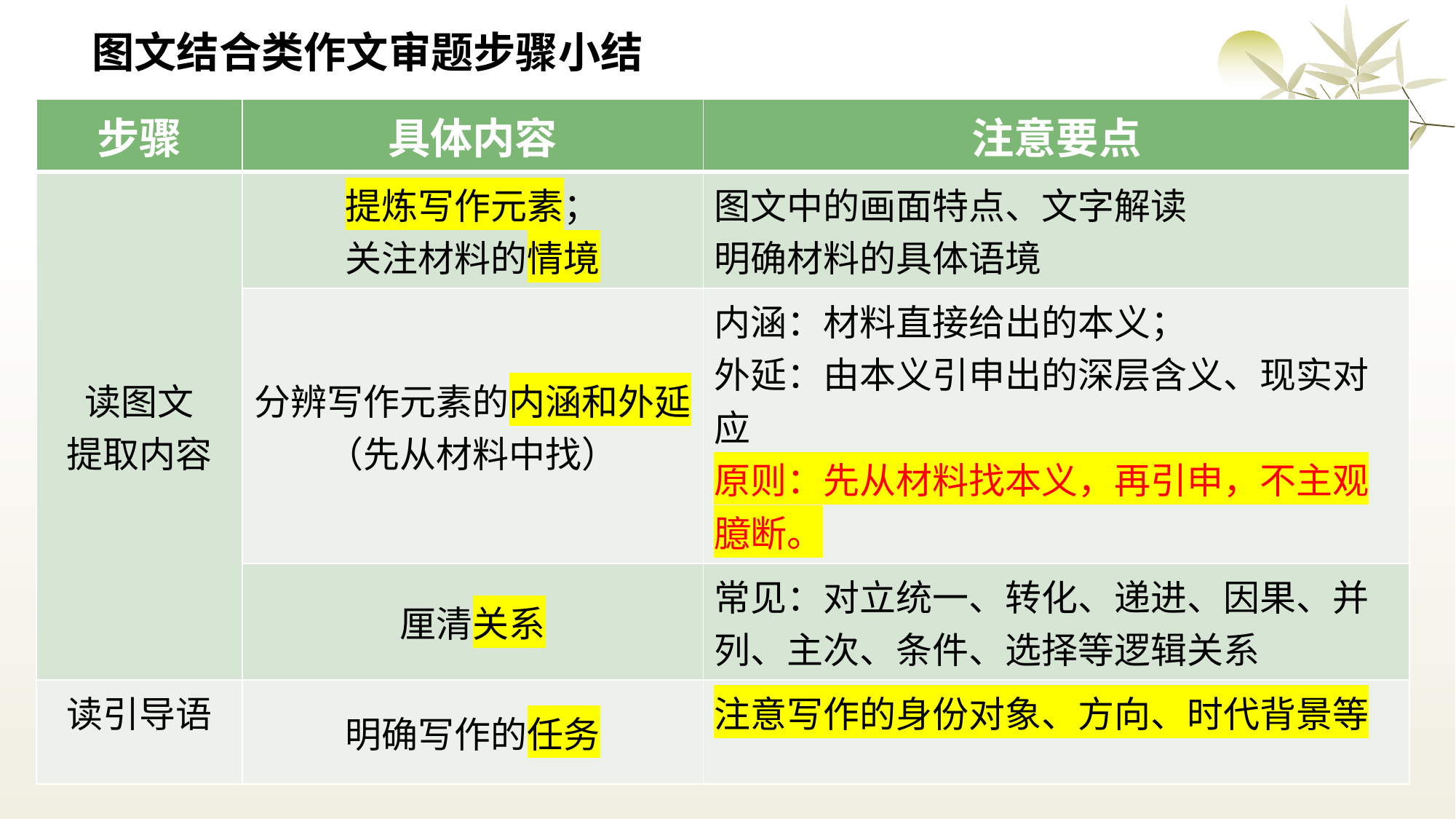

图文结合类作文审题步骤小结
| 步骤 | 具体内容 | 注意要点 |
| --- | --- | --- |
| 读图文 提取内容 | 提炼写作元素； 关注材料的情境 | 图文中的画面特点、文字解读 明确材料的具体语境 |
|  | 分辨写作元素的内涵和外延（先从材料中找） | 内涵：材料直接给出的本义； 外延：由本义引申出的深层含义、现实对应 原则：先从材料找本义，再引申，不主观臆断。 |
|  | 厘清关系 | 常见：对立统一、转化、递进、因果、并列、主次、条件、选择等逻辑关系 |
| 读引导语 | 明确写作的任务 | 注意写作的身份对象、方向、时代背景等 |